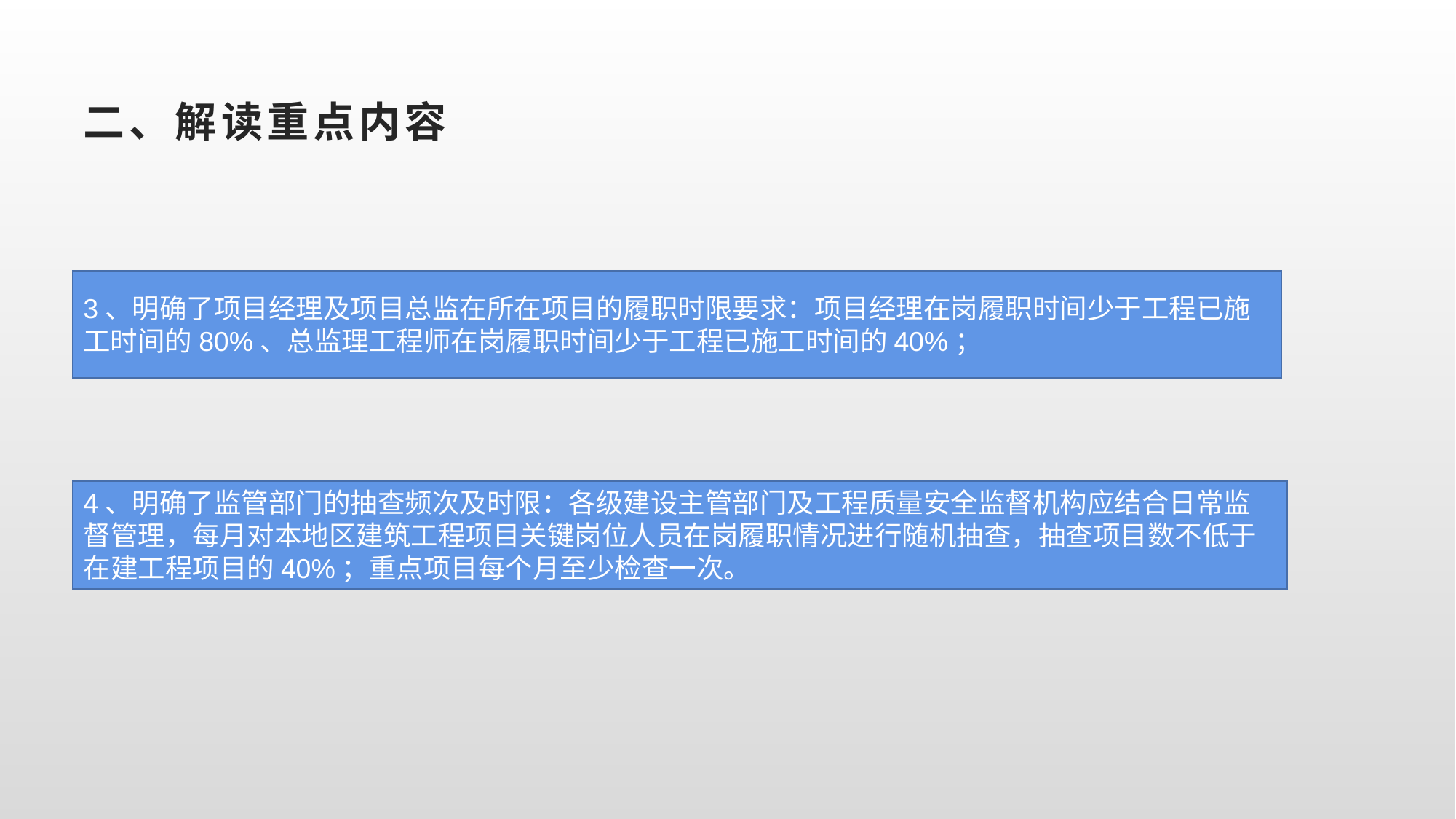

# 二、解读重点内容
3、明确了项目经理及项目总监在所在项目的履职时限要求：项目经理在岗履职时间少于工程已施工时间的80%、总监理工程师在岗履职时间少于工程已施工时间的40%；
4、明确了监管部门的抽查频次及时限：各级建设主管部门及工程质量安全监督机构应结合日常监督管理，每月对本地区建筑工程项目关键岗位人员在岗履职情况进行随机抽查，抽查项目数不低于在建工程项目的40%；重点项目每个月至少检查一次。